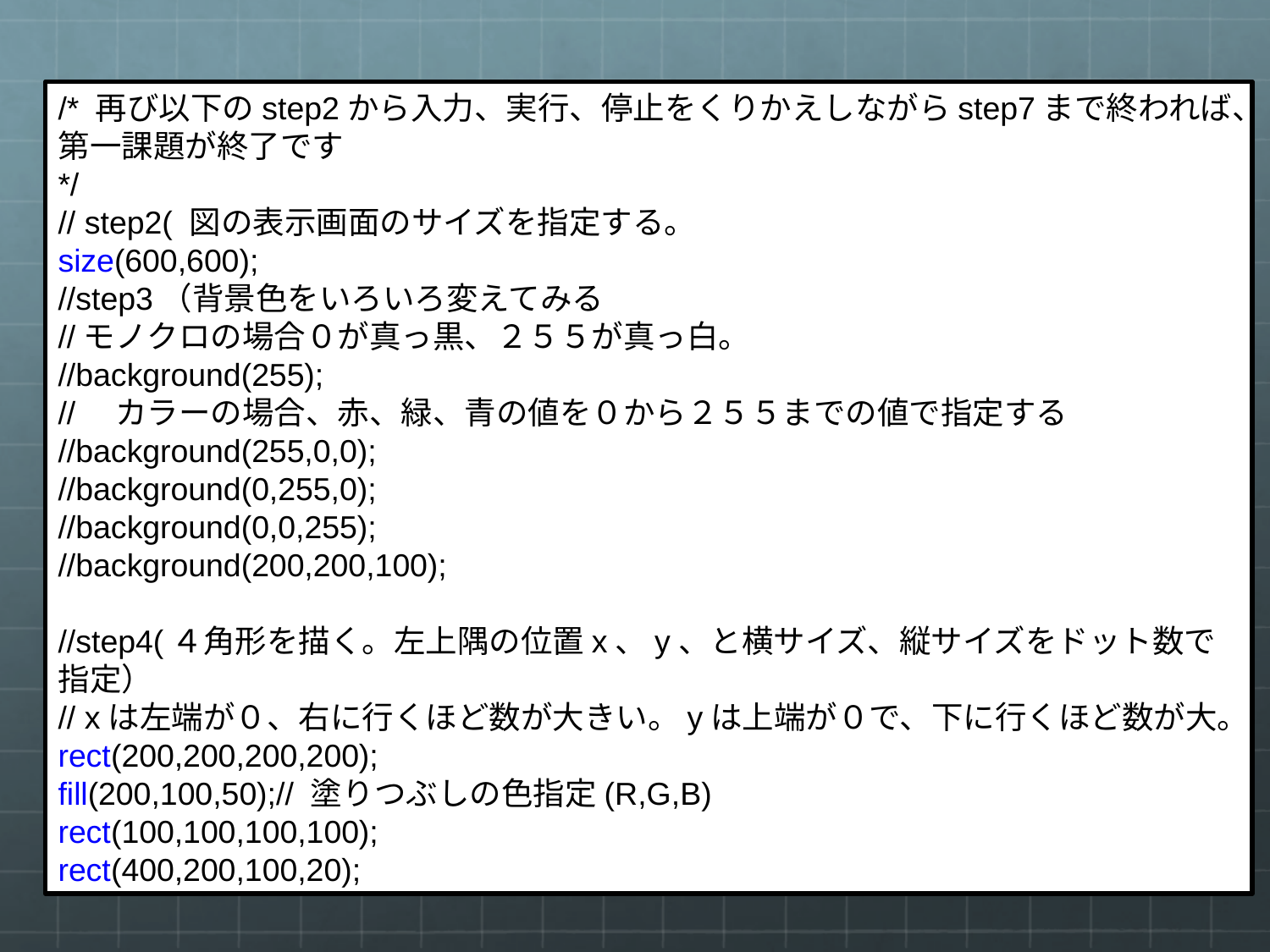

/* 再び以下のstep2から入力、実行、停止をくりかえしながらstep7まで終われば、第一課題が終了です
*/
// step2( 図の表示画面のサイズを指定する。
size(600,600);
//step3（背景色をいろいろ変えてみる
//モノクロの場合０が真っ黒、２５５が真っ白。
//background(255);
//　カラーの場合、赤、緑、青の値を０から２５５までの値で指定する
//background(255,0,0);
//background(0,255,0);
//background(0,0,255);
//background(200,200,100);

//step4(４角形を描く。左上隅の位置x、y、と横サイズ、縦サイズをドット数で指定）
// xは左端が０、右に行くほど数が大きい。yは上端が０で、下に行くほど数が大。
rect(200,200,200,200);
fill(200,100,50);// 塗りつぶしの色指定(R,G,B)
rect(100,100,100,100);
rect(400,200,100,20);